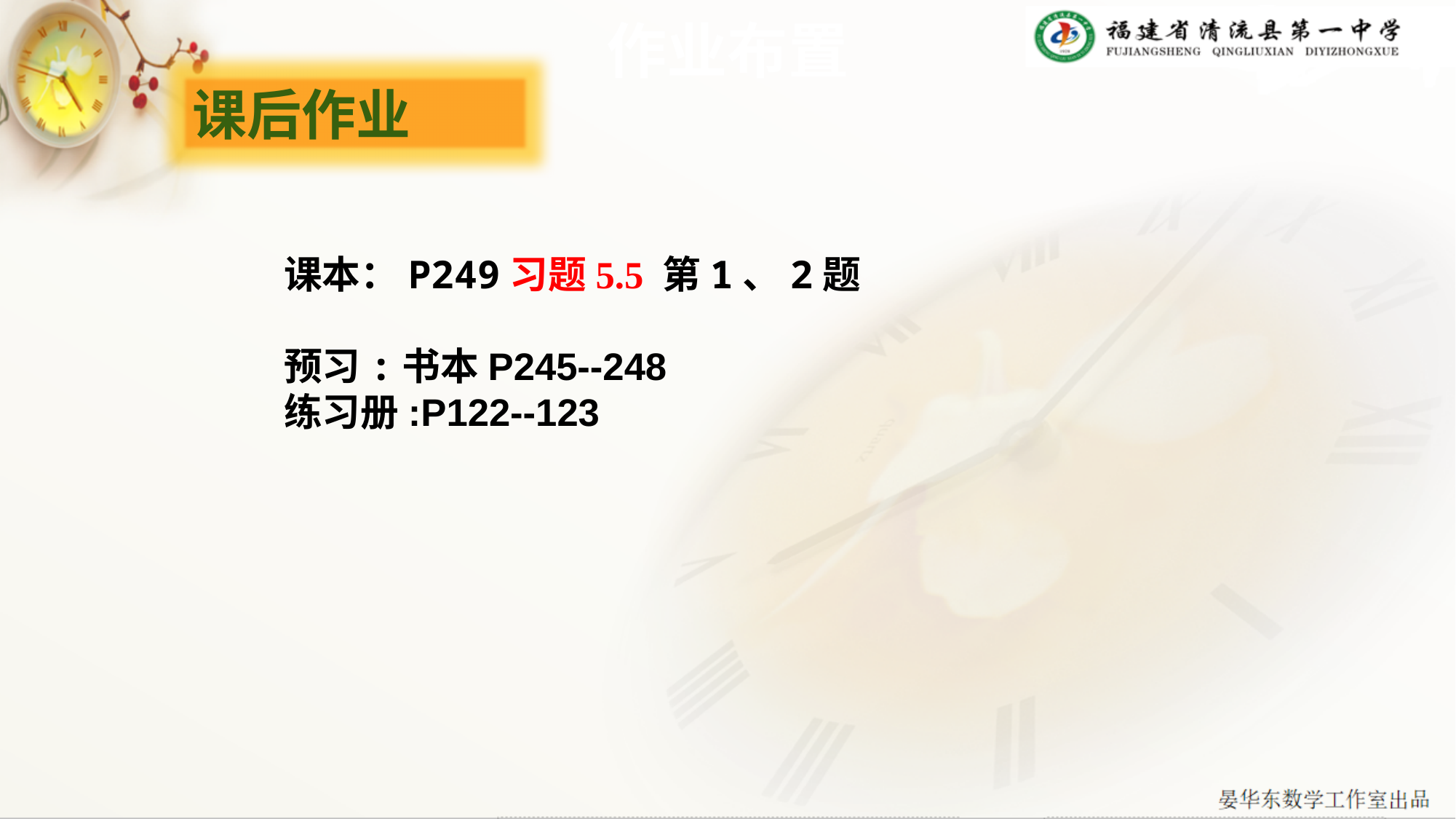

# 作业布置

课后作业
课本：P249习题5.5 第1、2题

预习:书本P245--248
练习册:P122--123